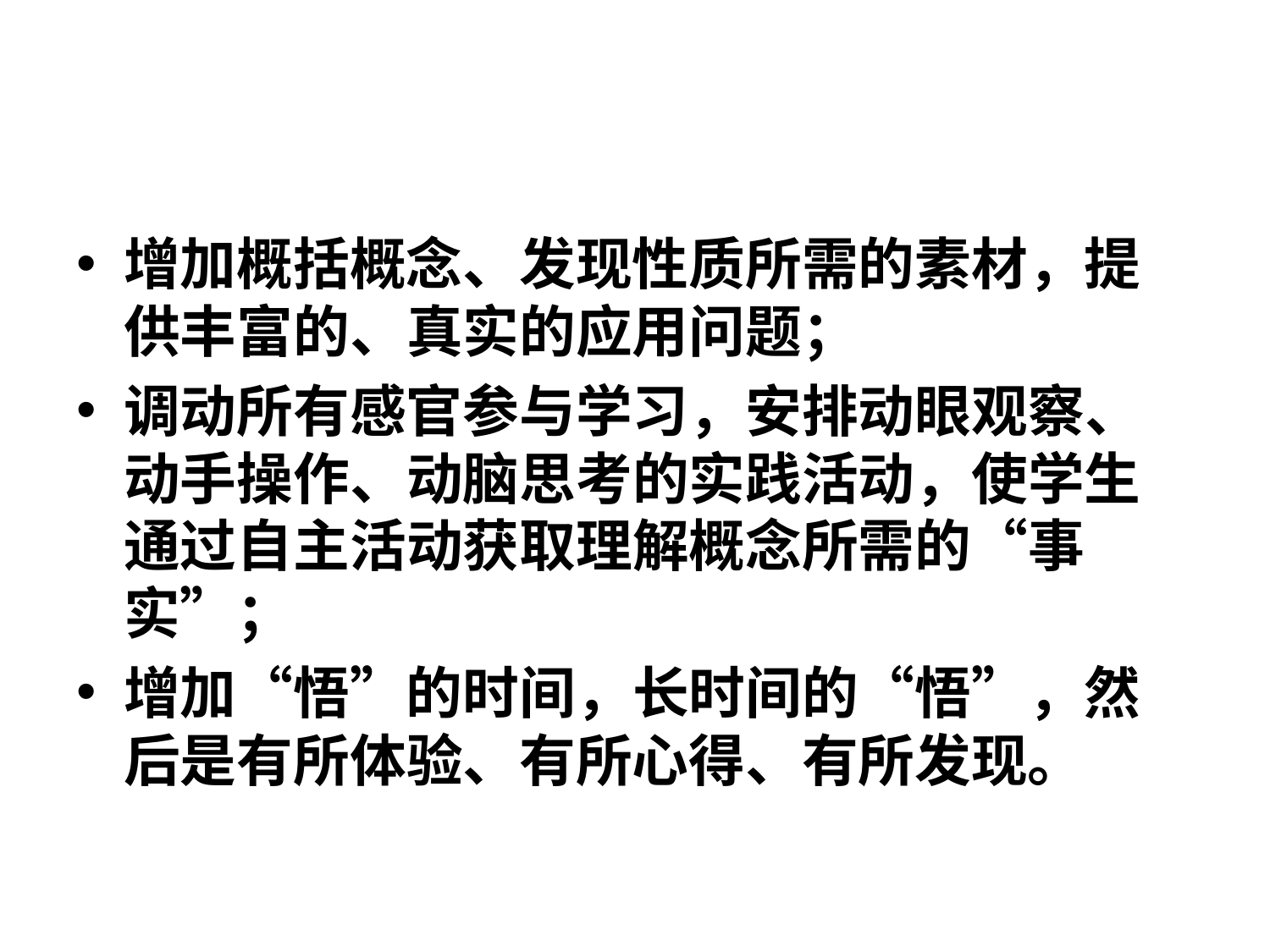

#
增加概括概念、发现性质所需的素材，提供丰富的、真实的应用问题；
调动所有感官参与学习，安排动眼观察、动手操作、动脑思考的实践活动，使学生通过自主活动获取理解概念所需的“事实”；
增加“悟”的时间，长时间的“悟”，然后是有所体验、有所心得、有所发现。